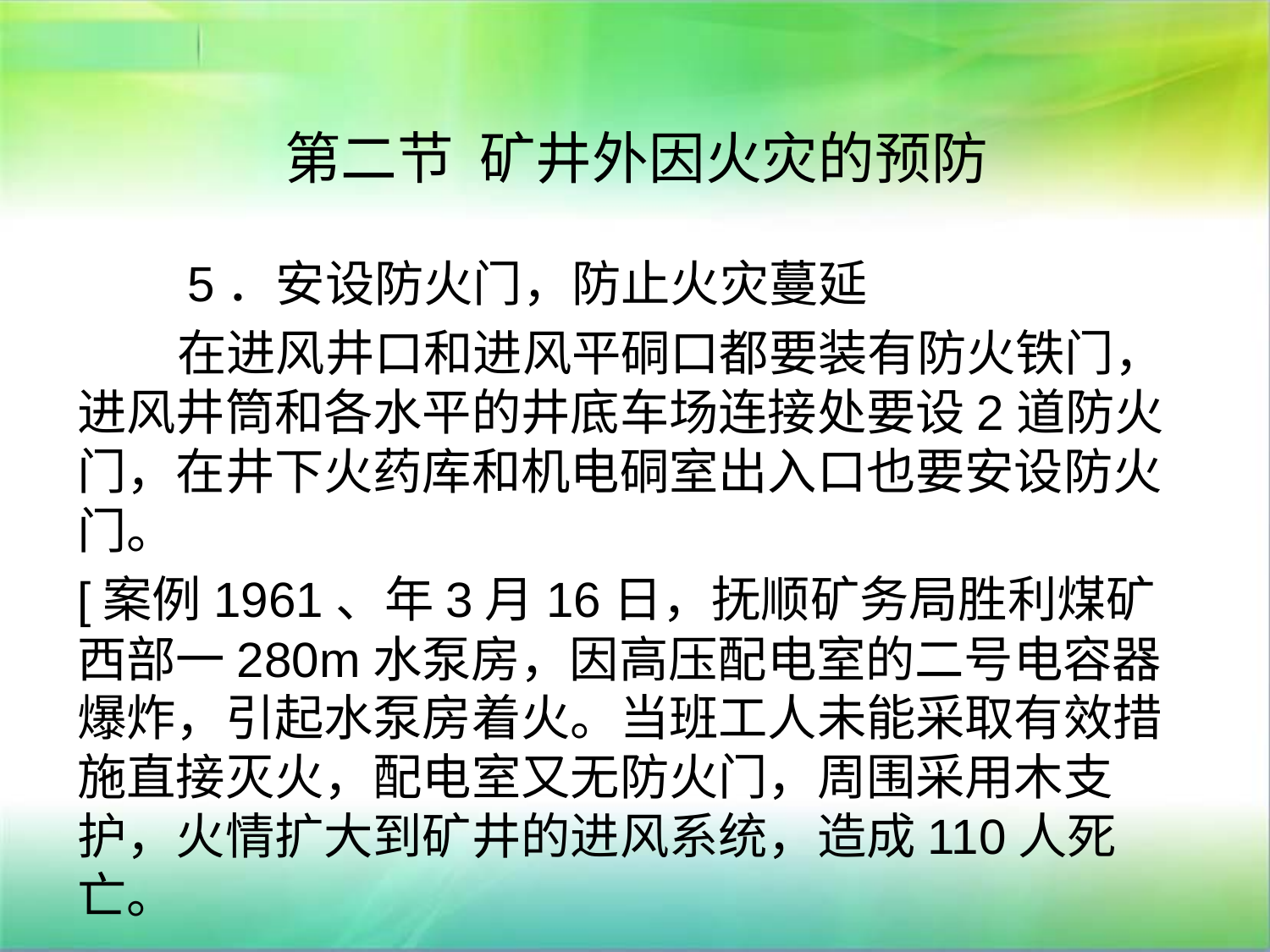

# 第二节  矿井外因火灾的预防
        5．安设防火门，防止火灾蔓延
        在进风井口和进风平硐口都要装有防火铁门，进风井筒和各水平的井底车场连接处要设2道防火门，在井下火药库和机电硐室出入口也要安设防火门。
[案例1961、年3月16日，抚顺矿务局胜利煤矿西部一280m水泵房，因高压配电室的二号电容器爆炸，引起水泵房着火。当班工人未能采取有效措施直接灭火，配电室又无防火门，周围采用木支护，火情扩大到矿井的进风系统，造成110人死亡。